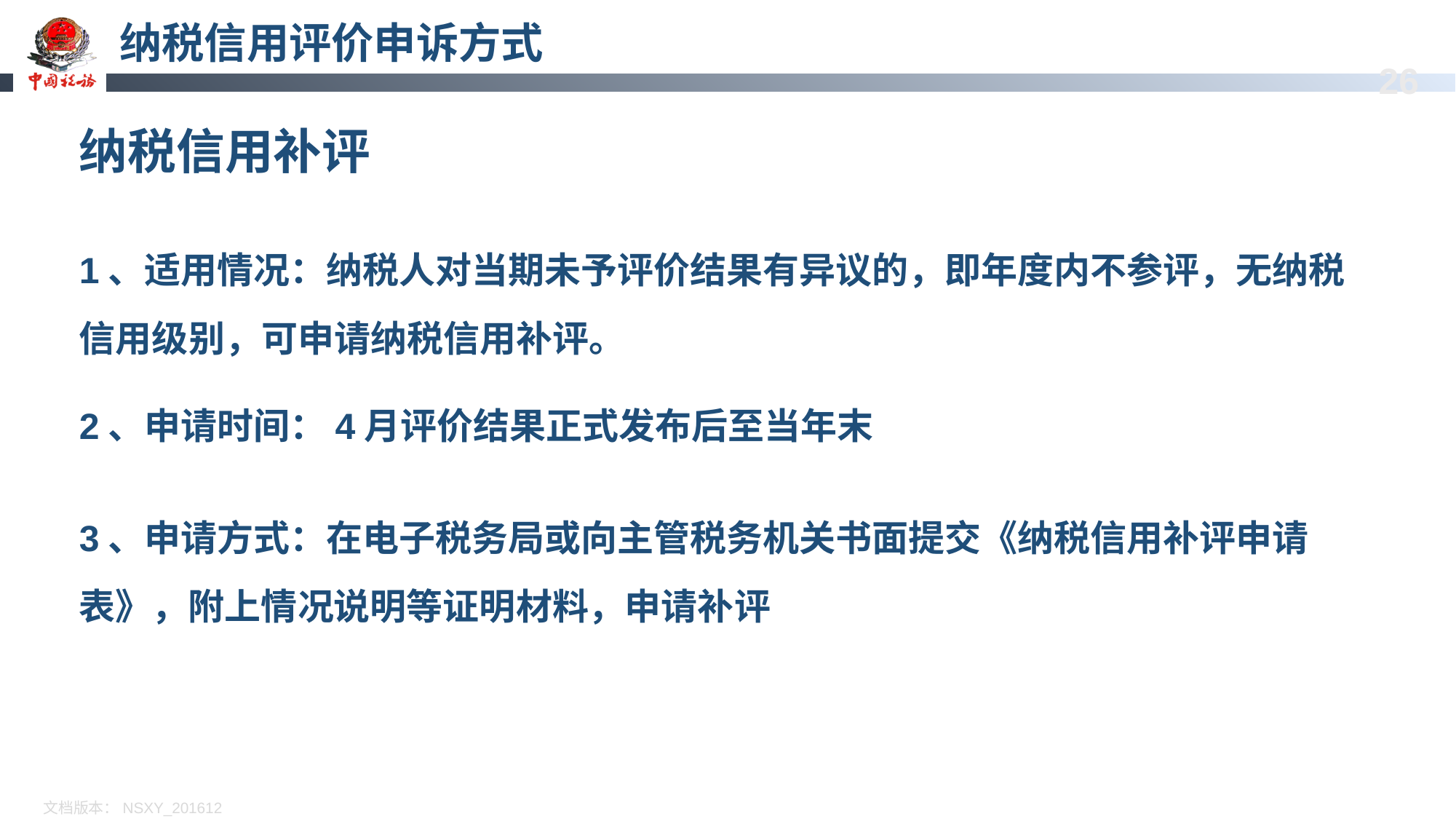

# 纳税信用评价申诉方式
纳税信用补评

1、适用情况：纳税人对当期未予评价结果有异议的，即年度内不参评，无纳税信用级别，可申请纳税信用补评。

2、申请时间：4月评价结果正式发布后至当年末

3、申请方式：在电子税务局或向主管税务机关书面提交《纳税信用补评申请表》，附上情况说明等证明材料，申请补评